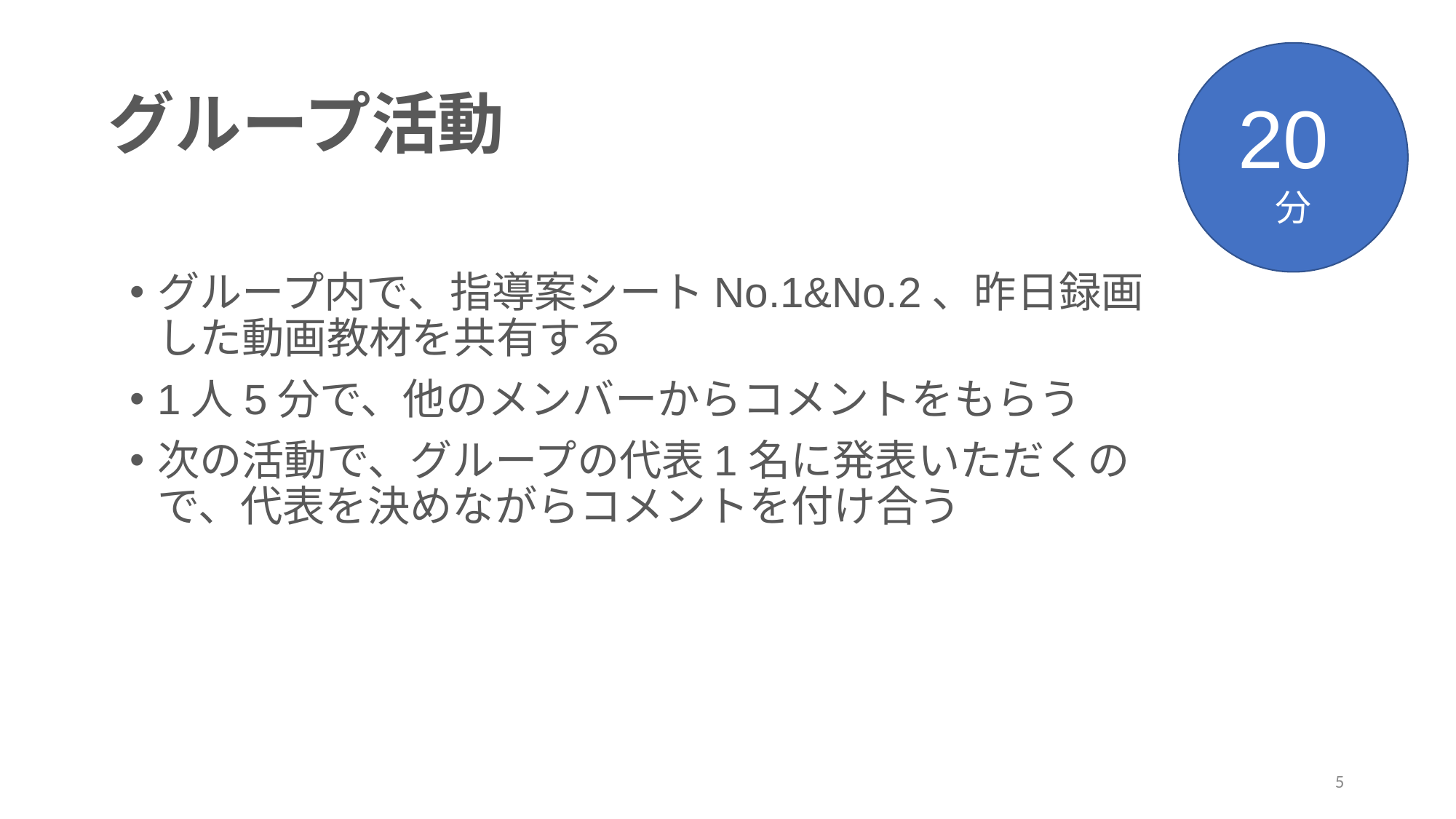

20分
# グループ活動
グループ内で、指導案シートNo.1&No.2、昨日録画した動画教材を共有する
1人5分で、他のメンバーからコメントをもらう
次の活動で、グループの代表1名に発表いただくので、代表を決めながらコメントを付け合う
5